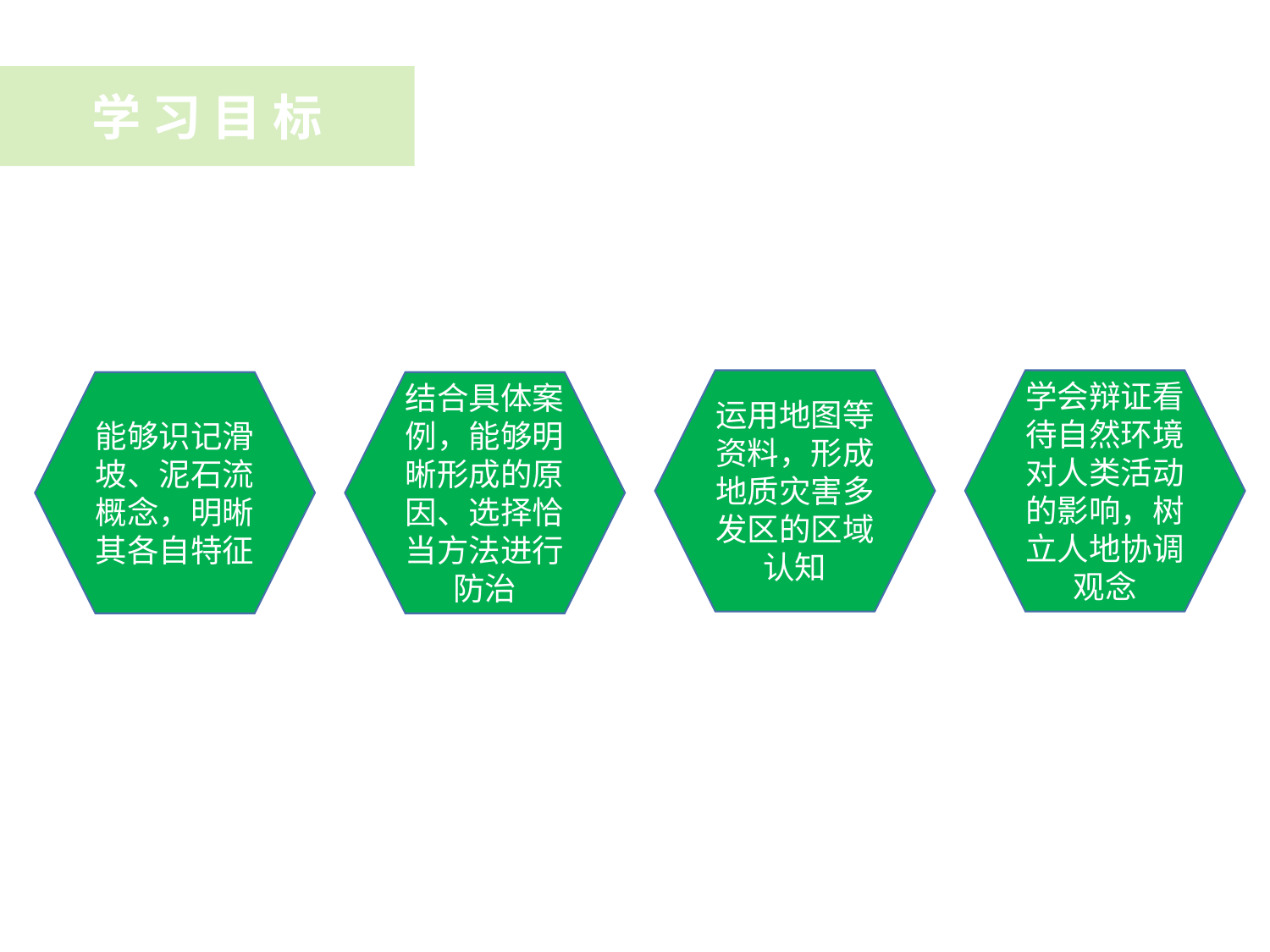

学 习 目 标
运用地图等资料，形成地质灾害多发区的区域认知
学会辩证看待自然环境对人类活动的影响，树立人地协调观念
能够识记滑坡、泥石流概念，明晰其各自特征
结合具体案例，能够明晰形成的原因、选择恰当方法进行防治
通过观察图片，学会辨别流侵蚀和堆积地貌；